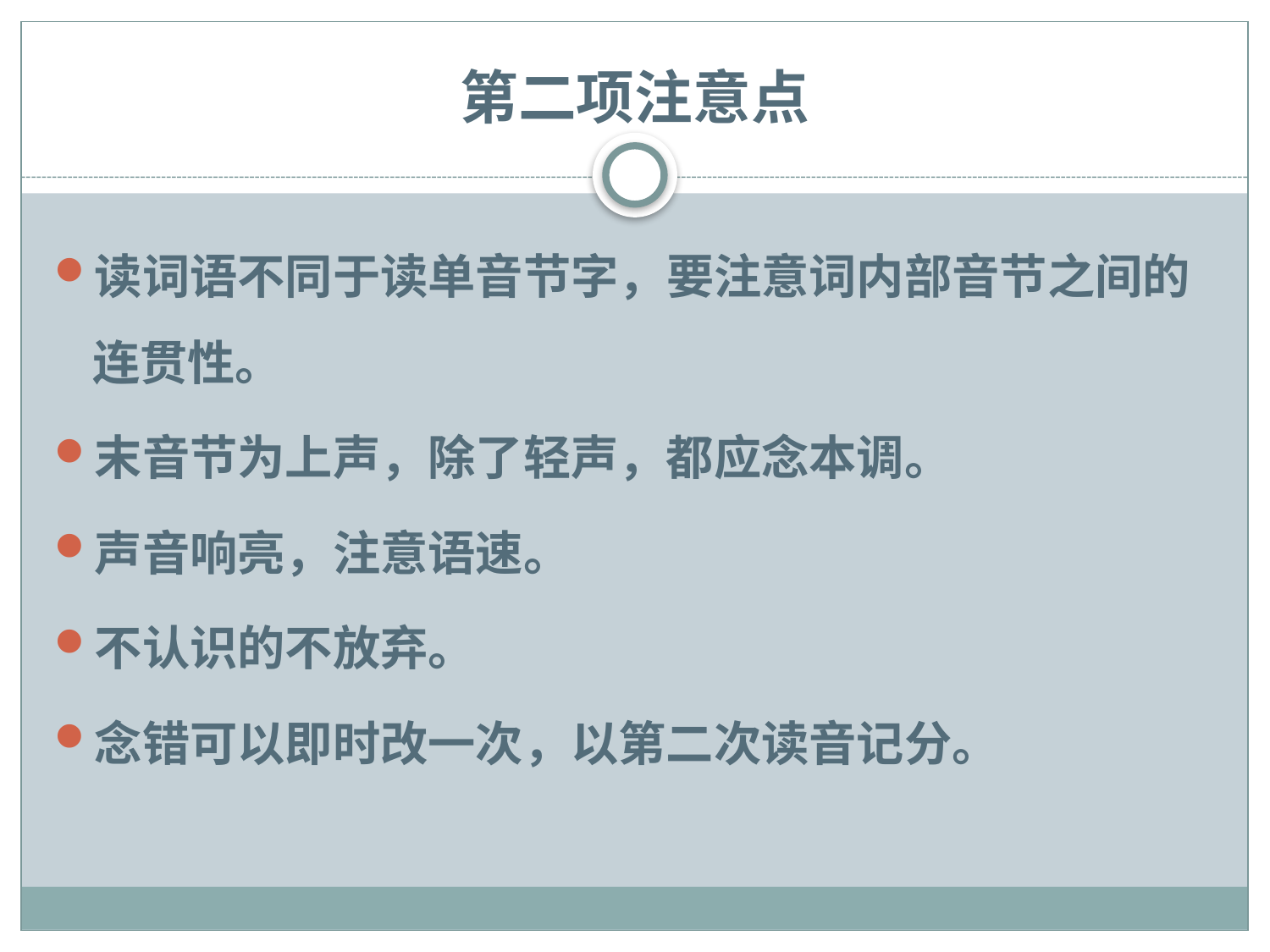

# 第二项注意点
读词语不同于读单音节字，要注意词内部音节之间的连贯性。
末音节为上声，除了轻声，都应念本调。
声音响亮，注意语速。
不认识的不放弃。
念错可以即时改一次，以第二次读音记分。